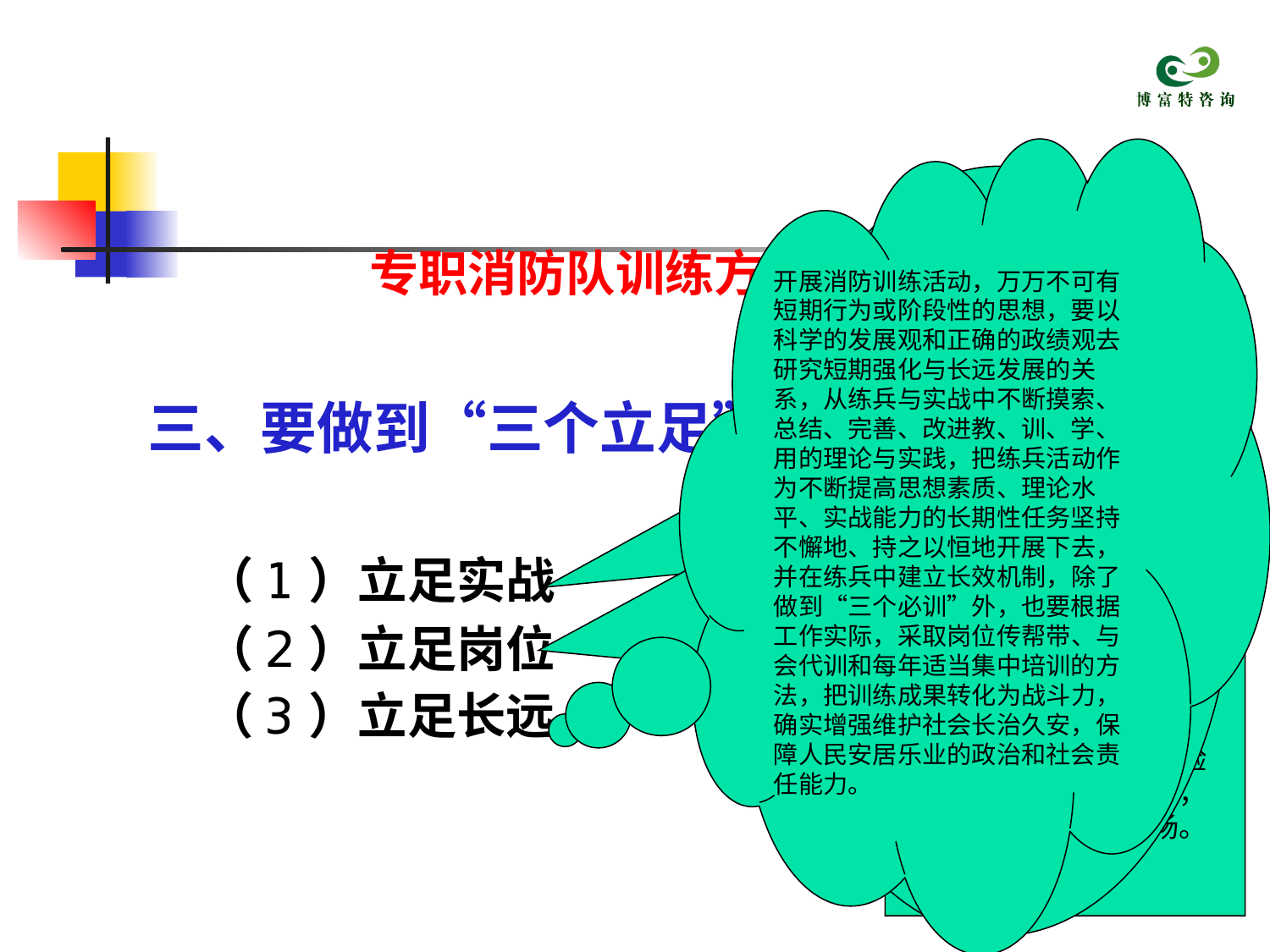

#
开展消防训练活动，万万不可有短期行为或阶段性的思想，要以科学的发展观和正确的政绩观去研究短期强化与长远发展的关系，从练兵与实战中不断摸索、总结、完善、改进教、训、学、用的理论与实践，把练兵活动作为不断提高思想素质、理论水平、实战能力的长期性任务坚持不懈地、持之以恒地开展下去，并在练兵中建立长效机制，除了做到“三个必训”外，也要根据工作实际，采取岗位传帮带、与会代训和每年适当集中培训的方法，把训练成果转化为战斗力，确实增强维护社会长治久安，保障人民安居乐业的政治和社会责任能力。
立足岗位，就是要本着干什么、学什么，重精不重泛的原则，分类指导，勤学精练。企事业单位每个人所担负的任务、工作方法各有其特点，在练兵活动开展中既要注意共性与个性的有机结合，又要做到训与战的有机结合。政治理论教育和共性的业务讲座可以进行集中授课，集中讲评，不同岗位不同的业务技能，采取个别辅导和干中学，学中干的办法，在工作中寻找差距，在缩短差距中得到提高。为了启发练兵的自觉性，各部门应将岗位练兵与绩效考评相结合，与评功评奖相结合，并通过开展一定形式和规模的知识和业务竞赛，激发自觉投身练兵活动的积极性，从而促进练兵活动的健康发展。
专职消防队训练方式方法
拉得出，打得响、攻得下训练的目标。因此，我们开展训练活动要紧贴实际，立足优势练特色，牢固树立训为战的思想，战训结合，把工作中普遍存在的问题，每个岗位必须熟练掌握的知识，练兵后要达到的目标，一一列出，形成教材，采取自学与集训，岗位练与个别辅导的办法，逐个过关。每个阶段结束后，必须对下达的任务进行考核，检验训练成果，切忌假大空，热衷于搞形式，走过场。
三、要做到“三个立足”。

    （1）立足实战
    （2）立足岗位
    （3）立足长远